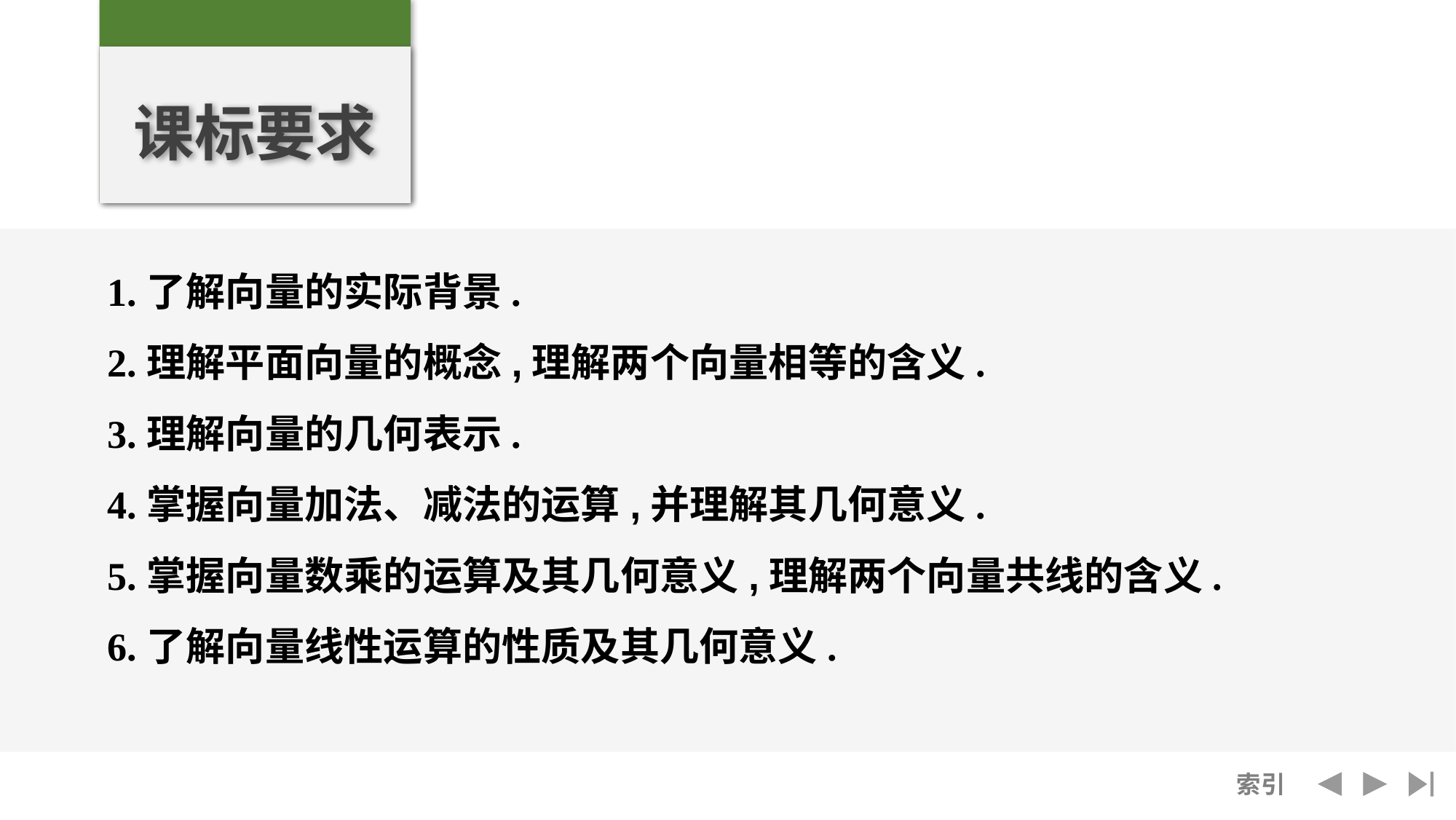

1.了解向量的实际背景.
2.理解平面向量的概念,理解两个向量相等的含义.
3.理解向量的几何表示.
4.掌握向量加法、减法的运算,并理解其几何意义.
5.掌握向量数乘的运算及其几何意义,理解两个向量共线的含义.
6.了解向量线性运算的性质及其几何意义.